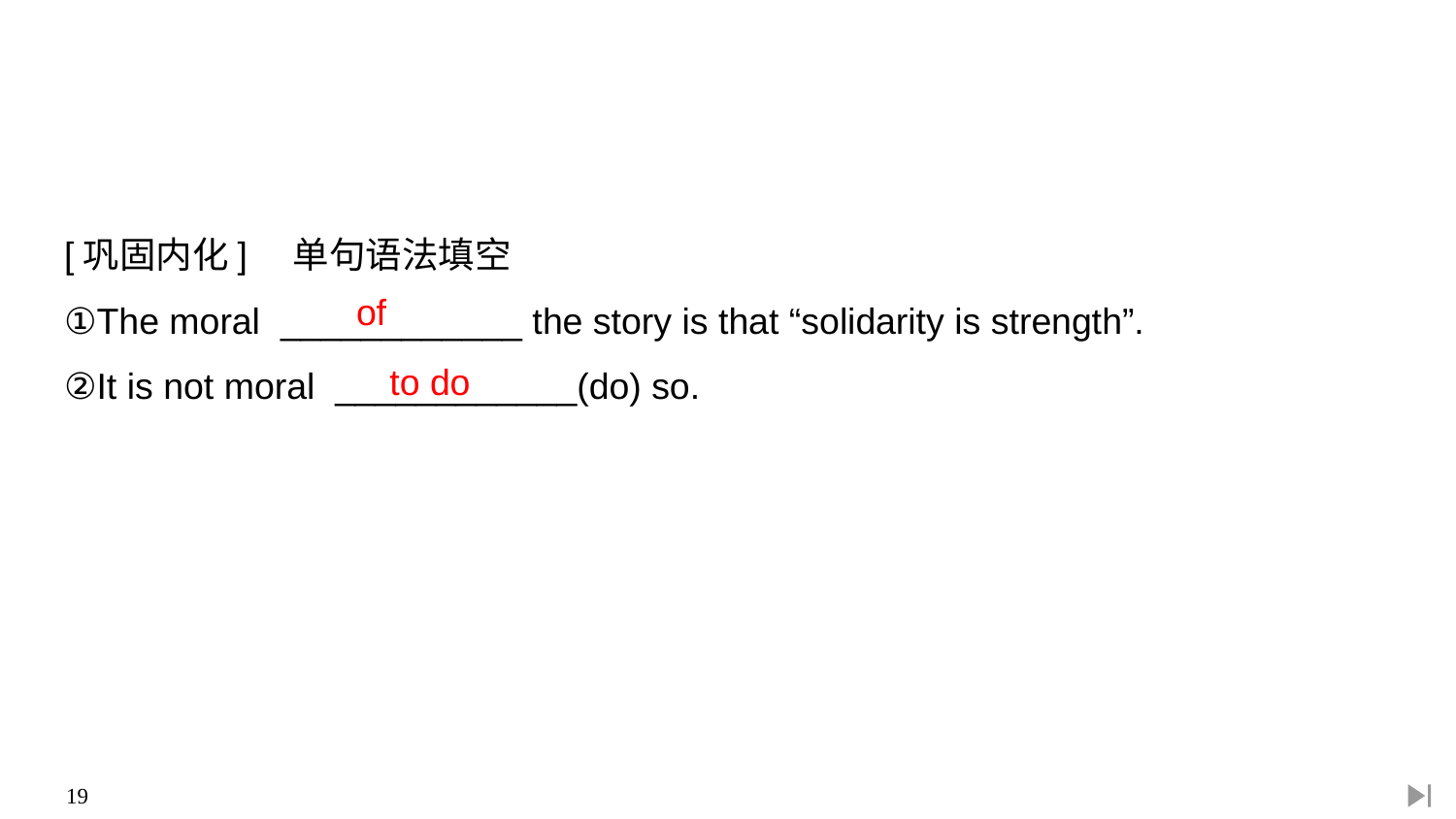

[巩固内化]　单句语法填空
①The moral  ____________ the story is that “solidarity is strength”.
②It is not moral  ____________(do) so.
of
to do